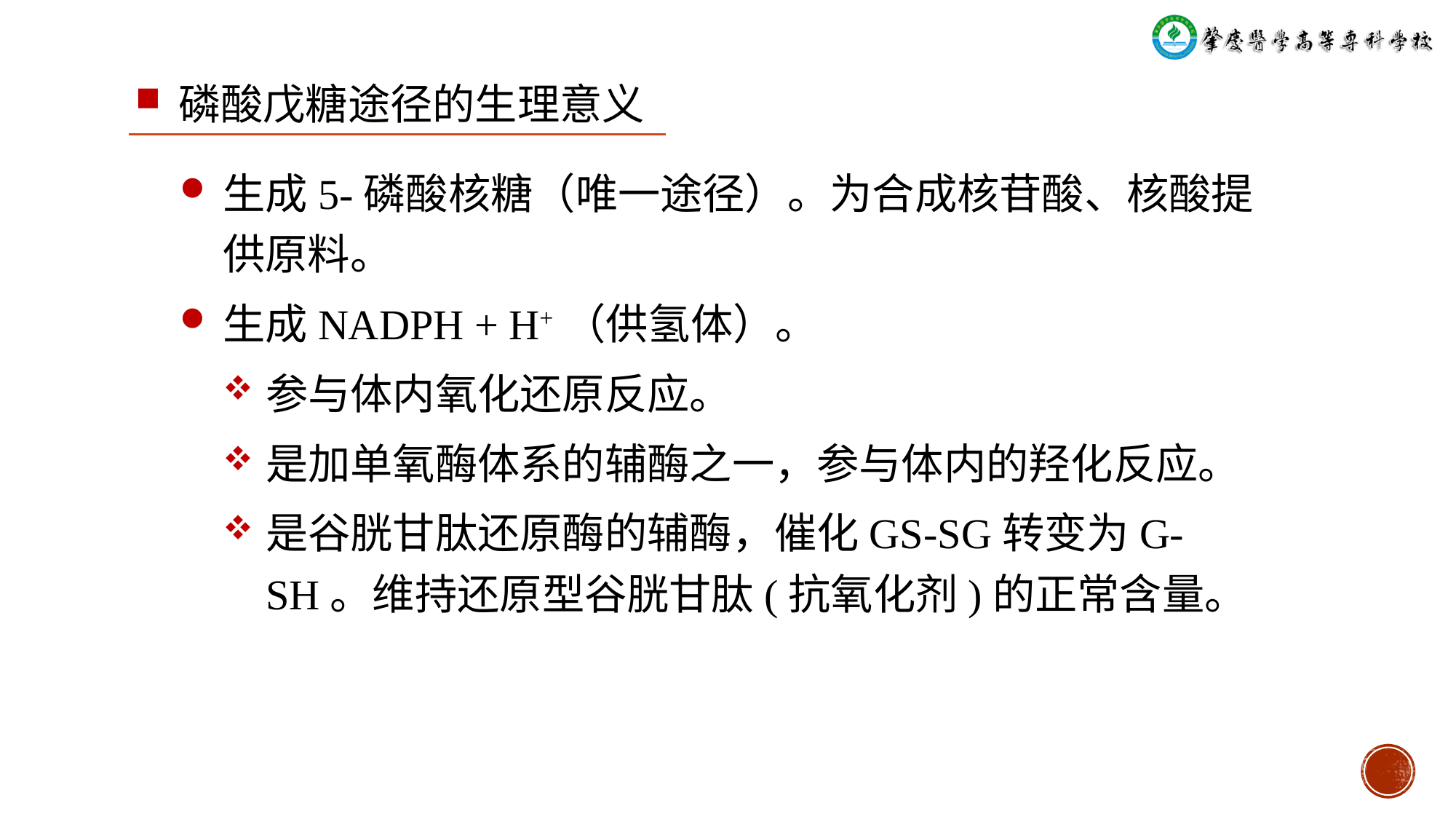

# 磷酸戊糖途径的生理意义
生成5-磷酸核糖（唯一途径）。为合成核苷酸、核酸提供原料。
生成NADPH + H+（供氢体）。
参与体内氧化还原反应。
是加单氧酶体系的辅酶之一，参与体内的羟化反应。
是谷胱甘肽还原酶的辅酶，催化GS-SG转变为G-SH。维持还原型谷胱甘肽(抗氧化剂)的正常含量。